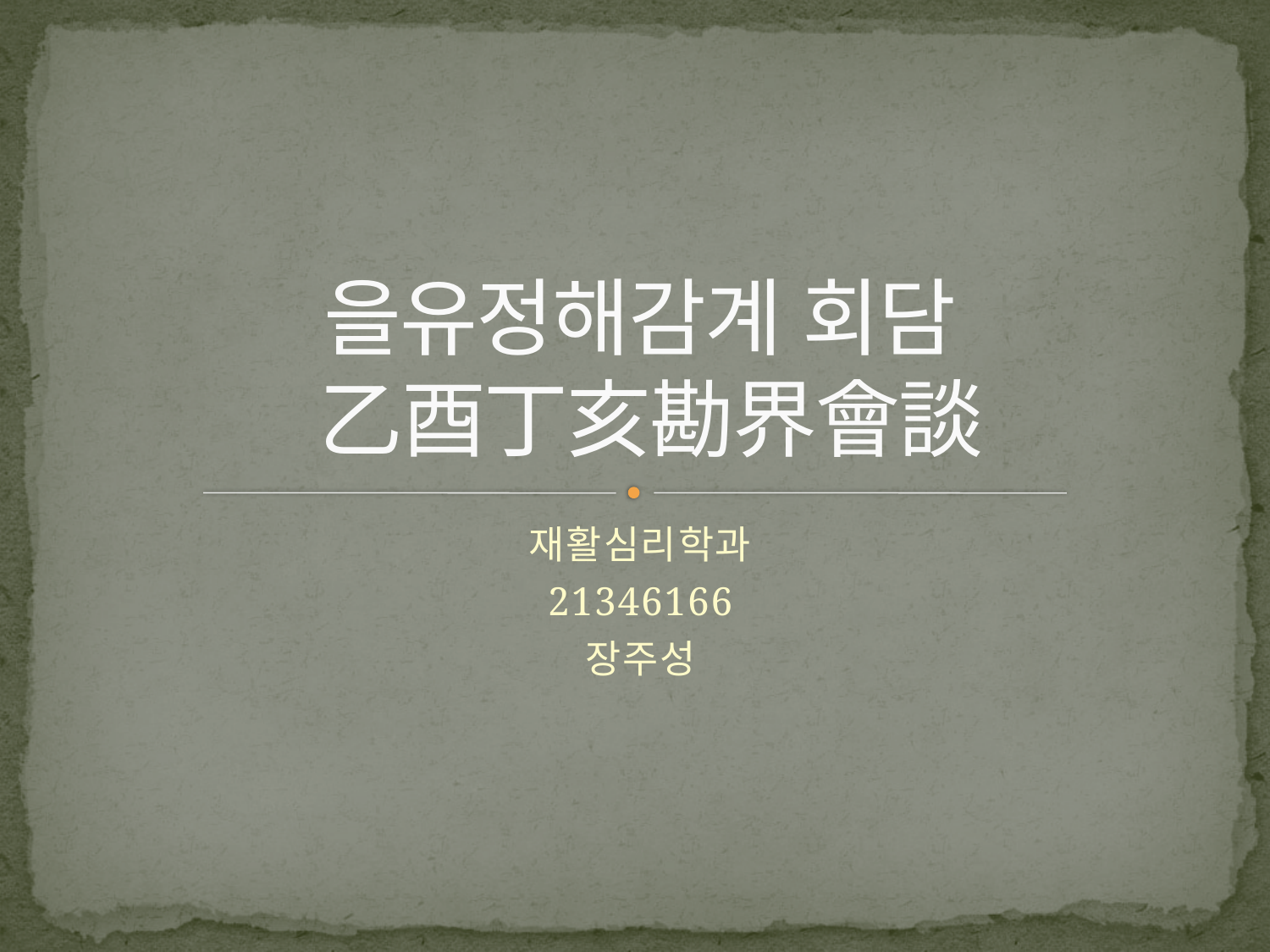

# 을유정해감계 회담 乙酉丁亥勘界會談
재활심리학과
21346166
장주성